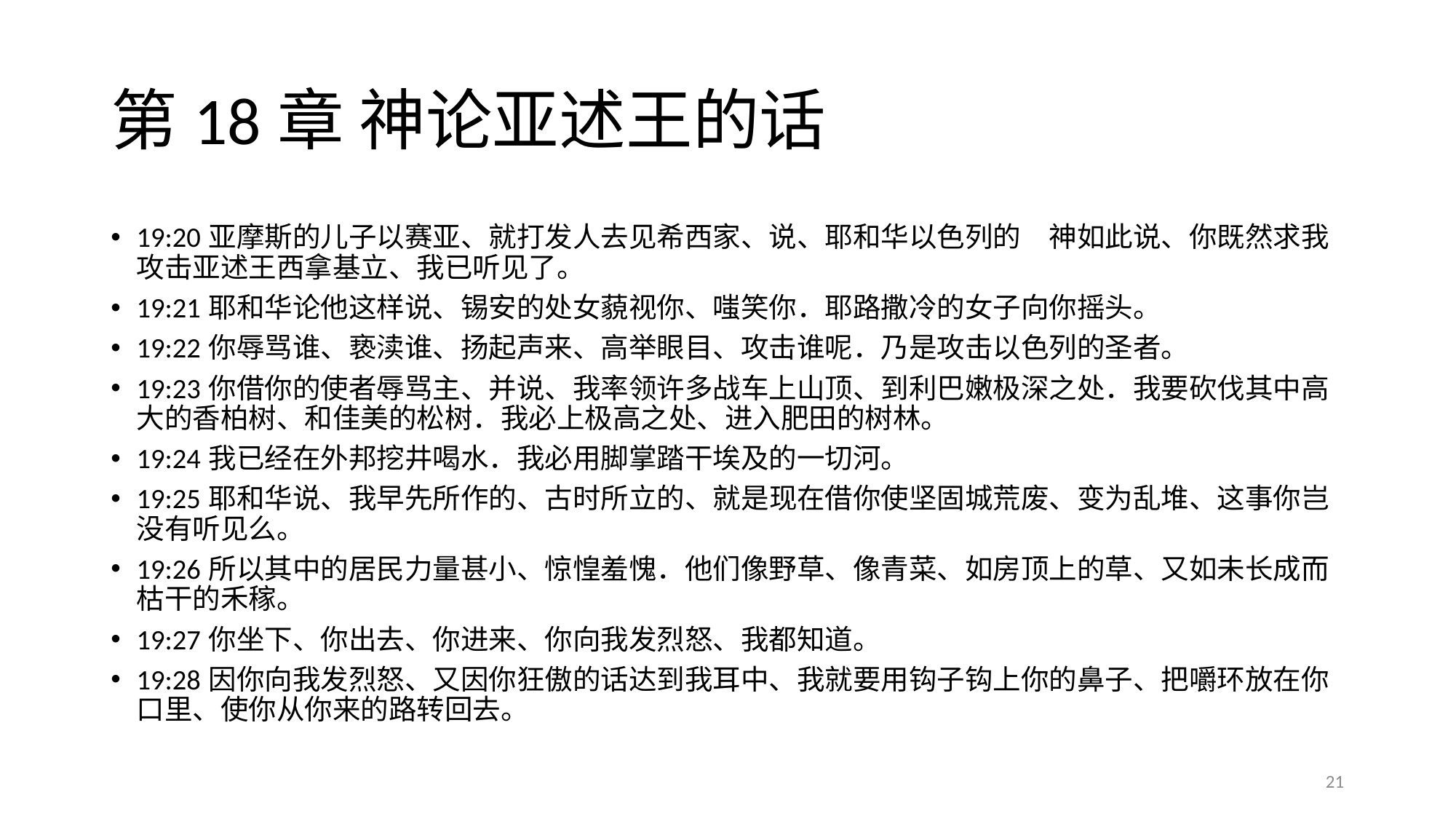

# 第18章 神论亚述王的话
19:20	亚摩斯的儿子以赛亚、就打发人去见希西家、说、耶和华以色列的　神如此说、你既然求我攻击亚述王西拿基立、我已听见了。
19:21	耶和华论他这样说、锡安的处女藐视你、嗤笑你．耶路撒冷的女子向你摇头。
19:22	你辱骂谁、亵渎谁、扬起声来、高举眼目、攻击谁呢．乃是攻击以色列的圣者。
19:23	你借你的使者辱骂主、并说、我率领许多战车上山顶、到利巴嫩极深之处．我要砍伐其中高大的香柏树、和佳美的松树．我必上极高之处、进入肥田的树林。
19:24	我已经在外邦挖井喝水．我必用脚掌踏干埃及的一切河。
19:25	耶和华说、我早先所作的、古时所立的、就是现在借你使坚固城荒废、变为乱堆、这事你岂没有听见么。
19:26	所以其中的居民力量甚小、惊惶羞愧．他们像野草、像青菜、如房顶上的草、又如未长成而枯干的禾稼。
19:27	你坐下、你出去、你进来、你向我发烈怒、我都知道。
19:28	因你向我发烈怒、又因你狂傲的话达到我耳中、我就要用钩子钩上你的鼻子、把嚼环放在你口里、使你从你来的路转回去。
21